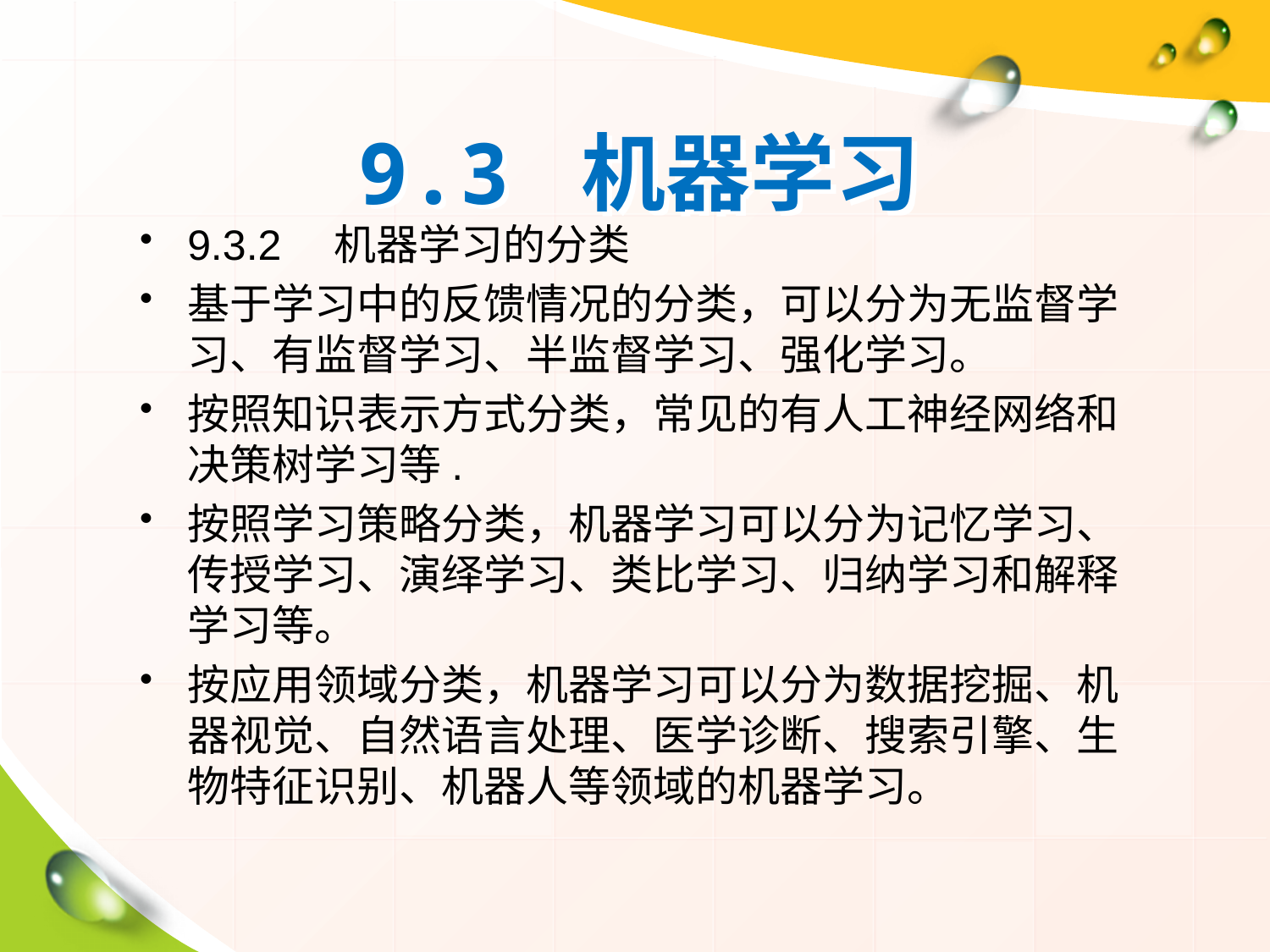

# 9.3 机器学习
9.3.2 机器学习的分类
基于学习中的反馈情况的分类，可以分为无监督学习、有监督学习、半监督学习、强化学习。
按照知识表示方式分类，常见的有人工神经网络和决策树学习等.
按照学习策略分类，机器学习可以分为记忆学习、传授学习、演绎学习、类比学习、归纳学习和解释学习等。
按应用领域分类，机器学习可以分为数据挖掘、机器视觉、自然语言处理、医学诊断、搜索引擎、生物特征识别、机器人等领域的机器学习。